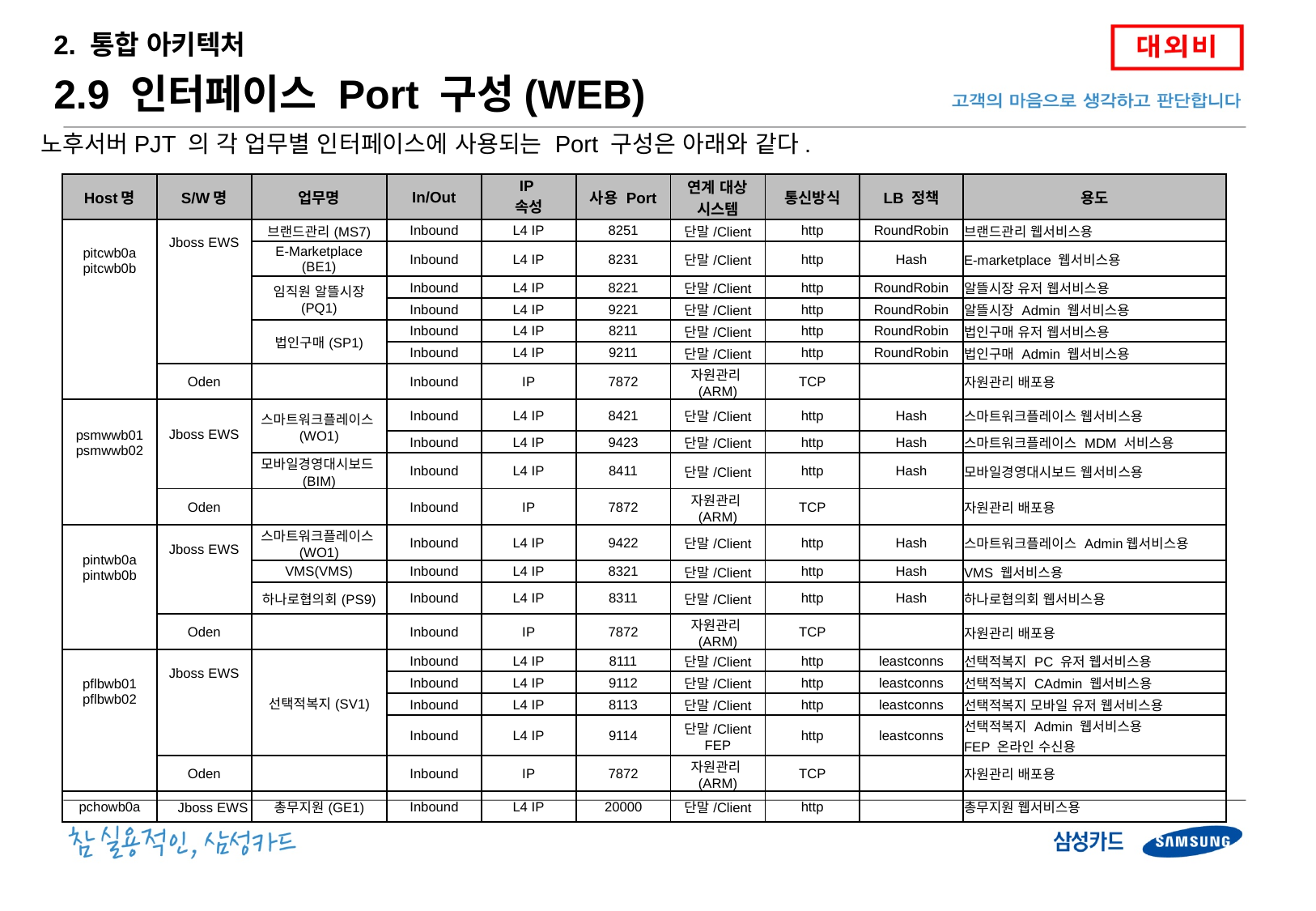

2. 통합 아키텍처
2.9 인터페이스 Port 구성(WEB)
노후서버PJT 의 각 업무별 인터페이스에 사용되는 Port 구성은 아래와 같다.
| Host명 | S/W명 | 업무명 | In/Out | IP 속성 | 사용 Port | 연계 대상 시스템 | 통신방식 | LB 정책 | 용도 |
| --- | --- | --- | --- | --- | --- | --- | --- | --- | --- |
| pitcwb0a pitcwb0b | Jboss EWS | 브랜드관리(MS7) | Inbound | L4 IP | 8251 | 단말/Client | http | RoundRobin | 브랜드관리 웹서비스용 |
|  |  | E-Marketplace (BE1) | Inbound | L4 IP | 8231 | 단말/Client | http | Hash | E-marketplace 웹서비스용 |
|  |  | 임직원 알뜰시장 (PQ1) | Inbound | L4 IP | 8221 | 단말/Client | http | RoundRobin | 알뜰시장 유저 웹서비스용 |
|  |  |  | Inbound | L4 IP | 9221 | 단말/Client | http | RoundRobin | 알뜰시장 Admin 웹서비스용 |
|  |  | 법인구매(SP1) | Inbound | L4 IP | 8211 | 단말/Client | http | RoundRobin | 법인구매 유저 웹서비스용 |
|  |  |  | Inbound | L4 IP | 9211 | 단말/Client | http | RoundRobin | 법인구매 Admin 웹서비스용 |
|  | Oden |  | Inbound | IP | 7872 | 자원관리(ARM) | TCP |  | 자원관리 배포용 |
| psmwwb01 psmwwb02 | Jboss EWS | 스마트워크플레이스(WO1) | Inbound | L4 IP | 8421 | 단말/Client | http | Hash | 스마트워크플레이스 웹서비스용 |
|  |  |  | Inbound | L4 IP | 9423 | 단말/Client | http | Hash | 스마트워크플레이스 MDM 서비스용 |
|  |  | 모바일경영대시보드(BIM) | Inbound | L4 IP | 8411 | 단말/Client | http | Hash | 모바일경영대시보드 웹서비스용 |
|  | Oden |  | Inbound | IP | 7872 | 자원관리(ARM) | TCP |  | 자원관리 배포용 |
| pintwb0a pintwb0b | Jboss EWS | 스마트워크플레이스(WO1) | Inbound | L4 IP | 9422 | 단말/Client | http | Hash | 스마트워크플레이스 Admin웹서비스용 |
|  |  | VMS(VMS) | Inbound | L4 IP | 8321 | 단말/Client | http | Hash | VMS 웹서비스용 |
|  |  | 하나로협의회(PS9) | Inbound | L4 IP | 8311 | 단말/Client | http | Hash | 하나로협의회 웹서비스용 |
|  | Oden |  | Inbound | IP | 7872 | 자원관리(ARM) | TCP |  | 자원관리 배포용 |
| pflbwb01 pflbwb02 | Jboss EWS | 선택적복지(SV1) | Inbound | L4 IP | 8111 | 단말/Client | http | leastconns | 선택적복지 PC 유저 웹서비스용 |
|  |  |  | Inbound | L4 IP | 9112 | 단말/Client | http | leastconns | 선택적복지 CAdmin 웹서비스용 |
|  |  |  | Inbound | L4 IP | 8113 | 단말/Client | http | leastconns | 선택적복지 모바일 유저 웹서비스용 |
|  |  |  | Inbound | L4 IP | 9114 | 단말/Client FEP | http | leastconns | 선택적복지 Admin 웹서비스용 FEP 온라인 수신용 |
|  | Oden |  | Inbound | IP | 7872 | 자원관리(ARM) | TCP |  | 자원관리 배포용 |
| pchowb0a | Jboss EWS | 총무지원(GE1) | Inbound | L4 IP | 20000 | 단말/Client | http |  | 총무지원 웹서비스용 |